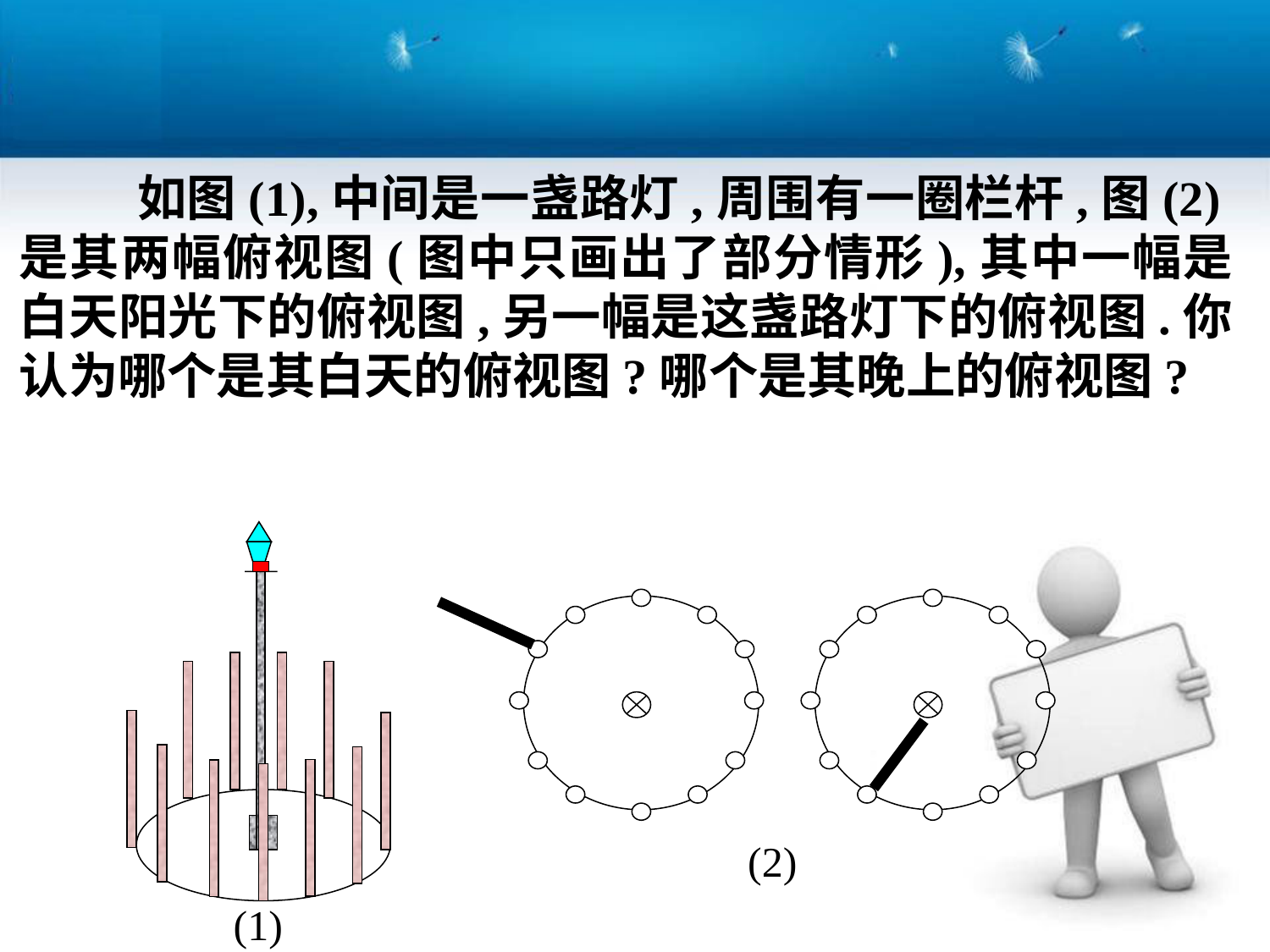

如图(1),中间是一盏路灯,周围有一圈栏杆,图(2)是其两幅俯视图(图中只画出了部分情形),其中一幅是白天阳光下的俯视图,另一幅是这盏路灯下的俯视图.你认为哪个是其白天的俯视图?哪个是其晚上的俯视图?

(1)

(2)